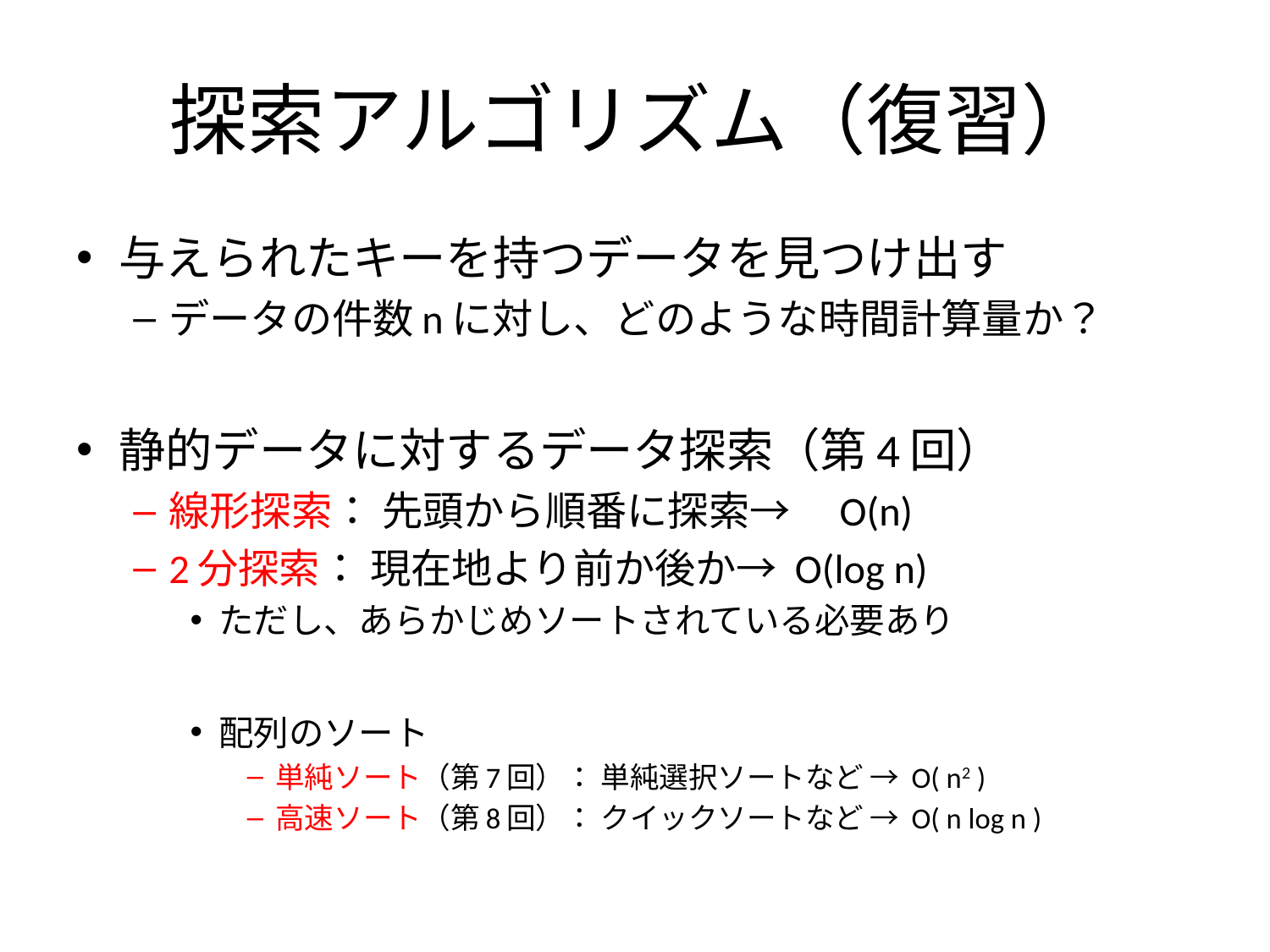

# 探索アルゴリズム（復習）
与えられたキーを持つデータを見つけ出す
データの件数nに対し、どのような時間計算量か？

静的データに対するデータ探索（第4回）
線形探索： 先頭から順番に探索→　O(n)
2分探索： 現在地より前か後か→ O(log n)
ただし、あらかじめソートされている必要あり

配列のソート
単純ソート（第7回）： 単純選択ソートなど → O( n2 )
高速ソート（第8回）： クイックソートなど → O( n log n )